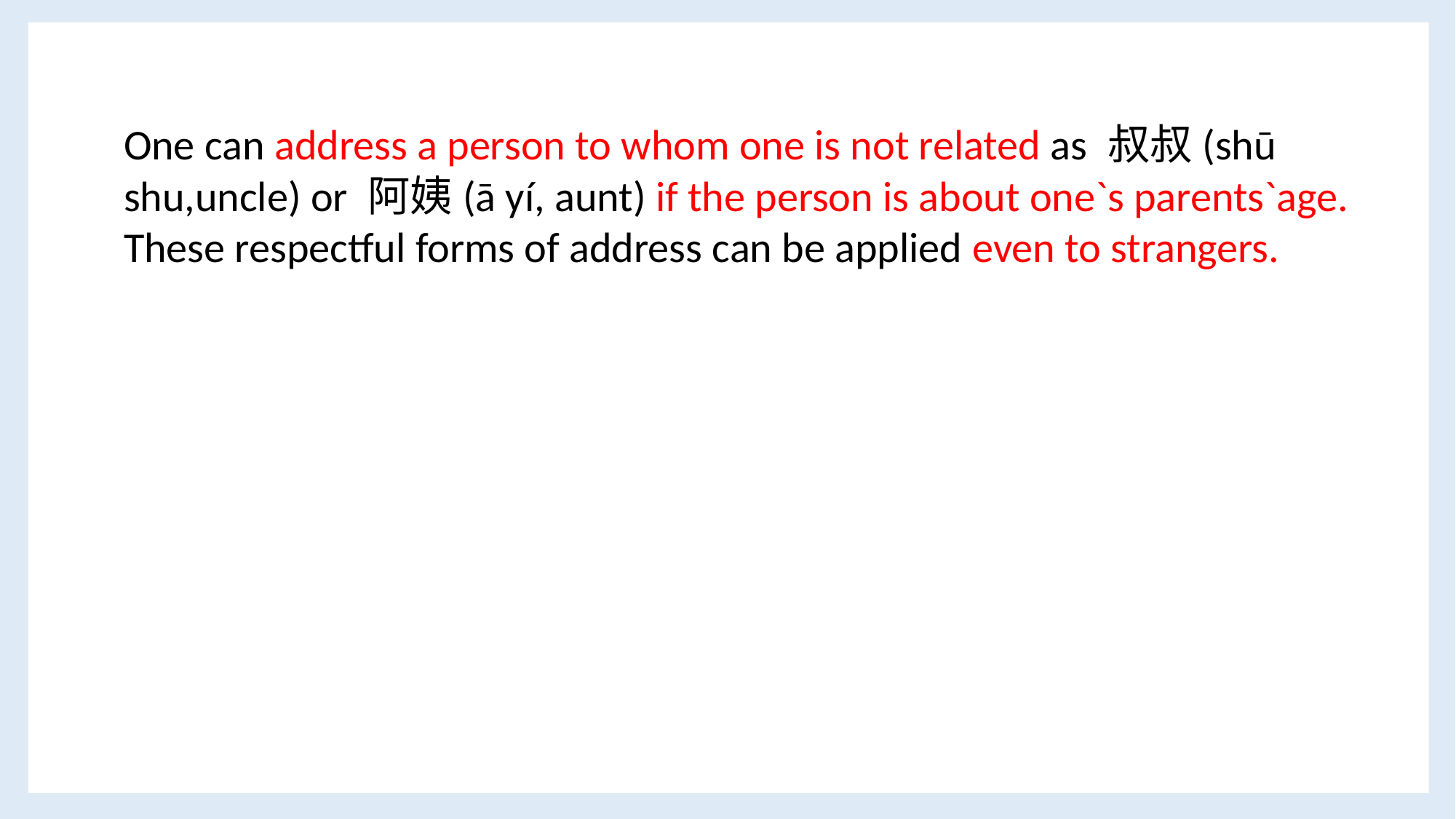

One can address a person to whom one is not related as 叔叔(shū shu,uncle) or 阿姨(ā yí, aunt) if the person is about one`s parents`age. These respectful forms of address can be applied even to strangers.